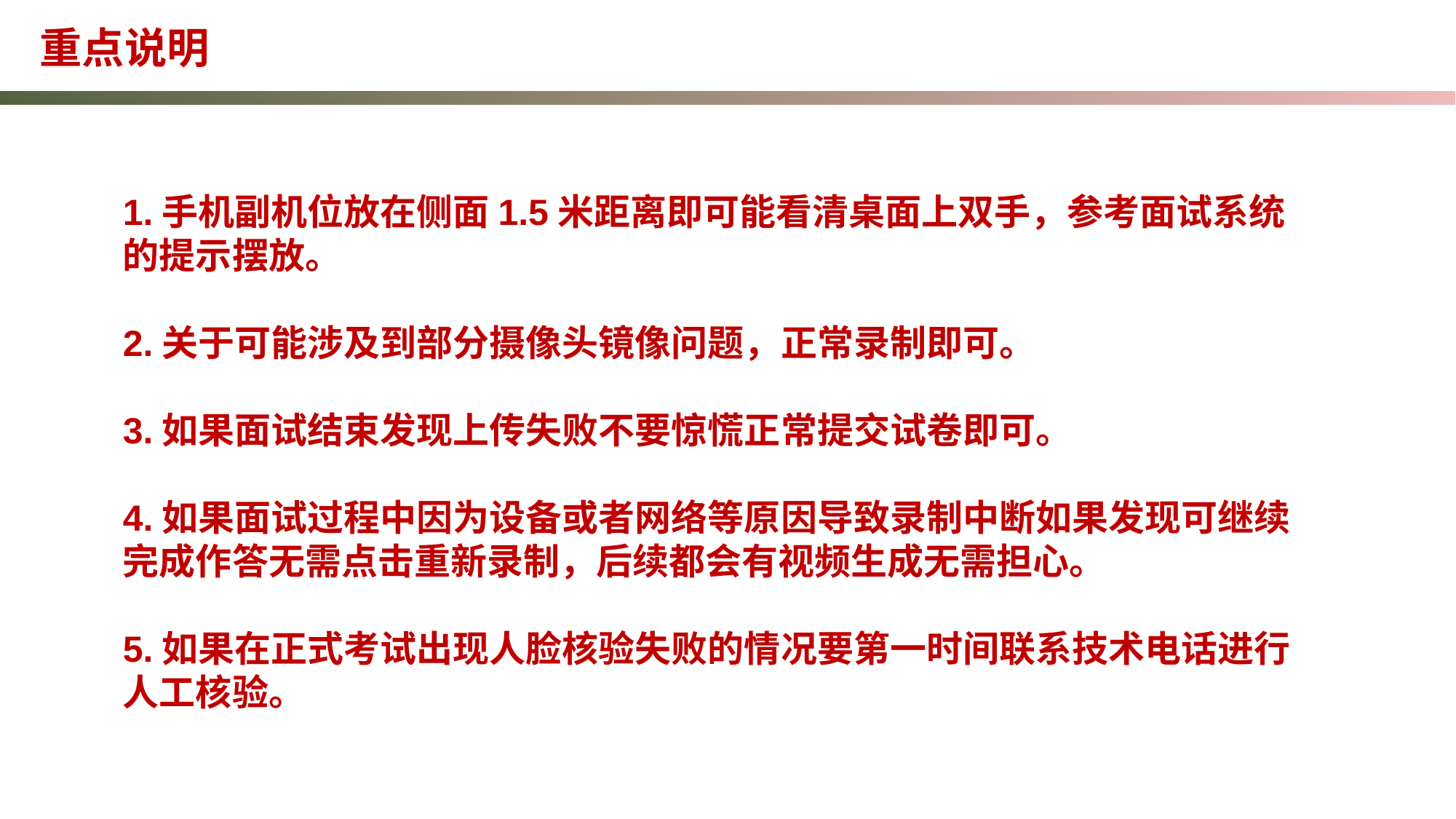

重点说明
1.手机副机位放在侧面1.5米距离即可能看清桌面上双手，参考面试系统的提示摆放。

2.关于可能涉及到部分摄像头镜像问题，正常录制即可。

3.如果面试结束发现上传失败不要惊慌正常提交试卷即可。

4.如果面试过程中因为设备或者网络等原因导致录制中断如果发现可继续完成作答无需点击重新录制，后续都会有视频生成无需担心。

5.如果在正式考试出现人脸核验失败的情况要第一时间联系技术电话进行人工核验。